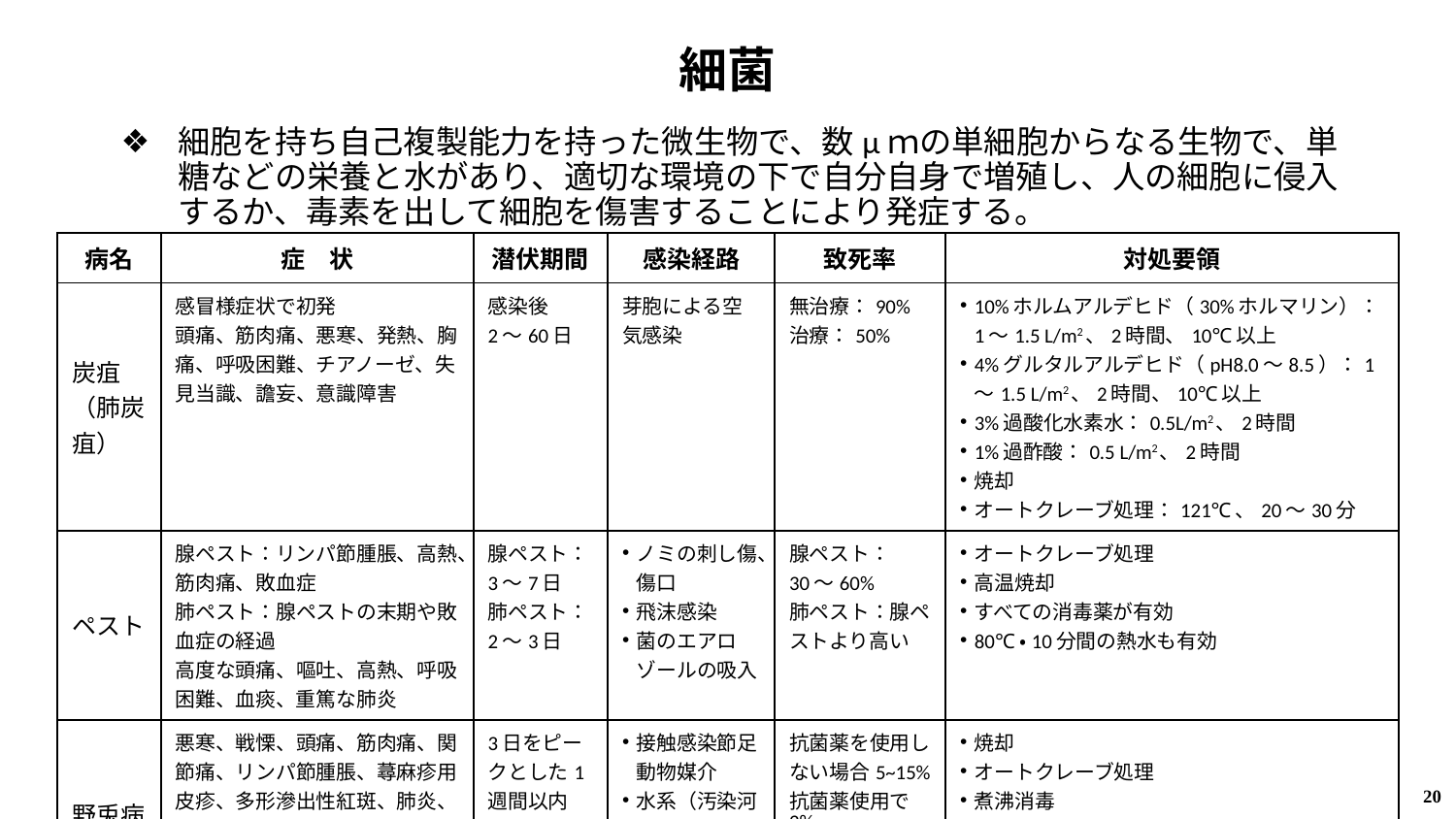

# 細菌
細胞を持ち自己複製能力を持った微生物で、数μｍの単細胞からなる生物で、単糖などの栄養と水があり、適切な環境の下で自分自身で増殖し、人の細胞に侵入するか、毒素を出して細胞を傷害することにより発症する。

| 病名 | 症　状 | 潜伏期間 | 感染経路 | 致死率 | 対処要領 |
| --- | --- | --- | --- | --- | --- |
| 炭疽 （肺炭疽） | 感冒様症状で初発 頭痛、筋肉痛、悪寒、発熱、胸痛、呼吸困難、チアノーゼ、失見当識、譫妄、意識障害 | 感染後 2〜60日 | 芽胞による空気感染 | 無治療：90% 治療：50% | 10%ホルムアルデヒド（30%ホルマリン）：1～1.5 L/m2、2時間、10℃以上 4%グルタルアルデヒド（pH8.0～8.5）：1～1.5 L/m2、2時間、10℃以上 3%過酸化水素水：0.5L/m2、2時間 1%過酢酸：0.5 L/m2、2時間 焼却 オートクレーブ処理：121℃、20～30分 |
| ペスト | 腺ペスト：リンパ節腫脹、高熱、筋肉痛、敗血症 肺ペスト：腺ペストの末期や敗血症の経過 高度な頭痛、嘔吐、高熱、呼吸困難、血痰、重篤な肺炎 | 腺ペスト： 3～7日 肺ペスト：2〜3日 | ノミの刺し傷、傷口 飛沫感染 菌のエアロゾールの吸入 | 腺ペスト：30〜60% 肺ペスト：腺ペストより高い | オートクレーブ処理 高温焼却 すべての消毒薬が有効 80℃・10分間の熱水も有効 |
| 野兎病 | 悪寒、戦慄、頭痛、筋肉痛、関節痛、リンパ節腫脹、蕁麻疹用皮疹、多形滲出性紅斑、肺炎、胸膜炎 | 3日をピークとした1週間以内 | 接触感染節足動物媒介 水系（汚染河川等） 呼吸器感染 | 抗菌薬を使用しない場合5~15% 抗菌薬使用で2% | 焼却 オートクレーブ処理 煮沸消毒 環境などは0.5％次亜塩素酸ナトリウムや70％アルコールなどで消毒 塩素で殺菌される |

20